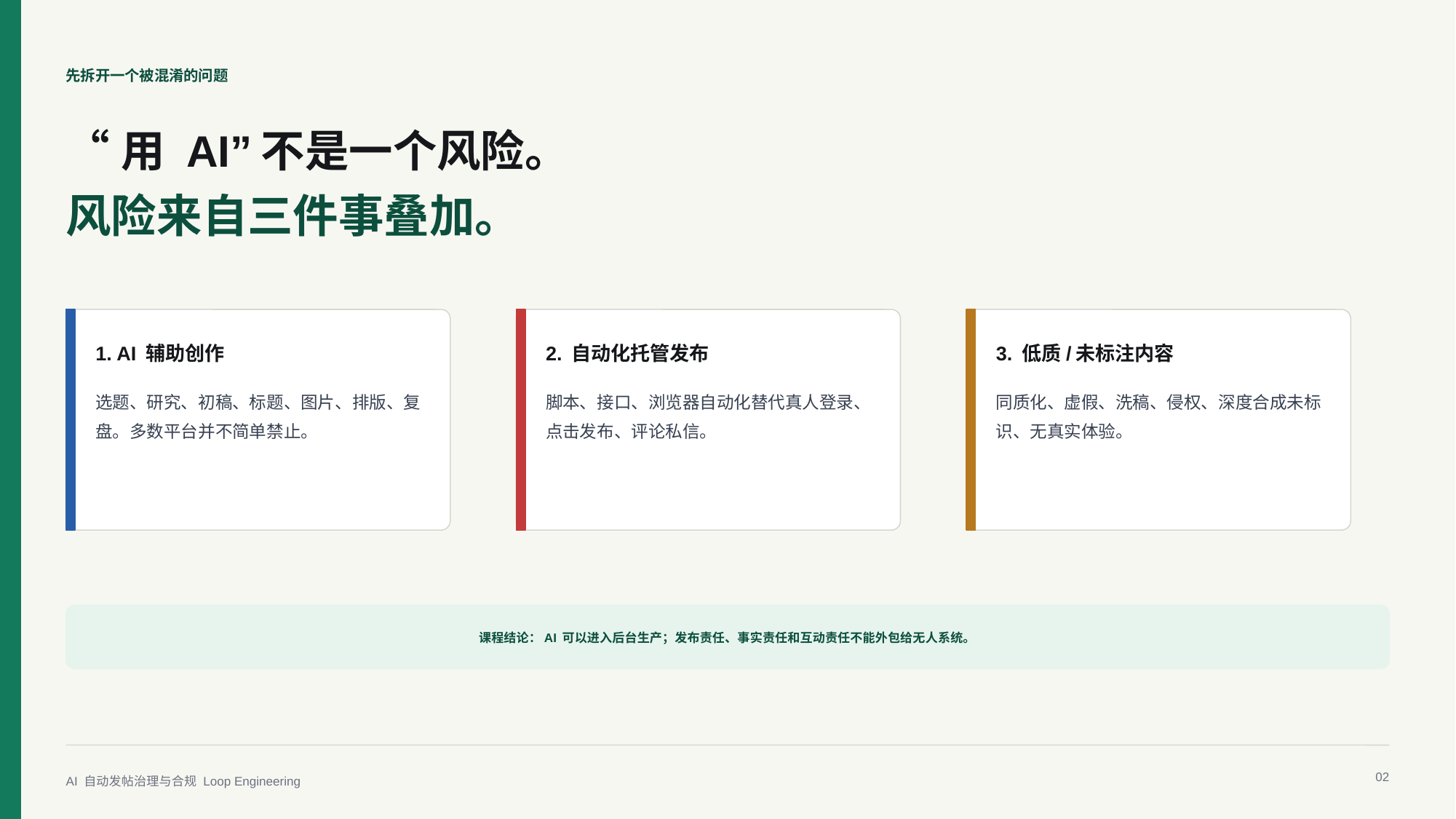

先拆开一个被混淆的问题
“用 AI”不是一个风险。
风险来自三件事叠加。

1. AI 辅助创作
2. 自动化托管发布
3. 低质/未标注内容
选题、研究、初稿、标题、图片、排版、复盘。多数平台并不简单禁止。
脚本、接口、浏览器自动化替代真人登录、点击发布、评论私信。
同质化、虚假、洗稿、侵权、深度合成未标识、无真实体验。

课程结论：AI 可以进入后台生产；发布责任、事实责任和互动责任不能外包给无人系统。

AI 自动发帖治理与合规 Loop Engineering
02